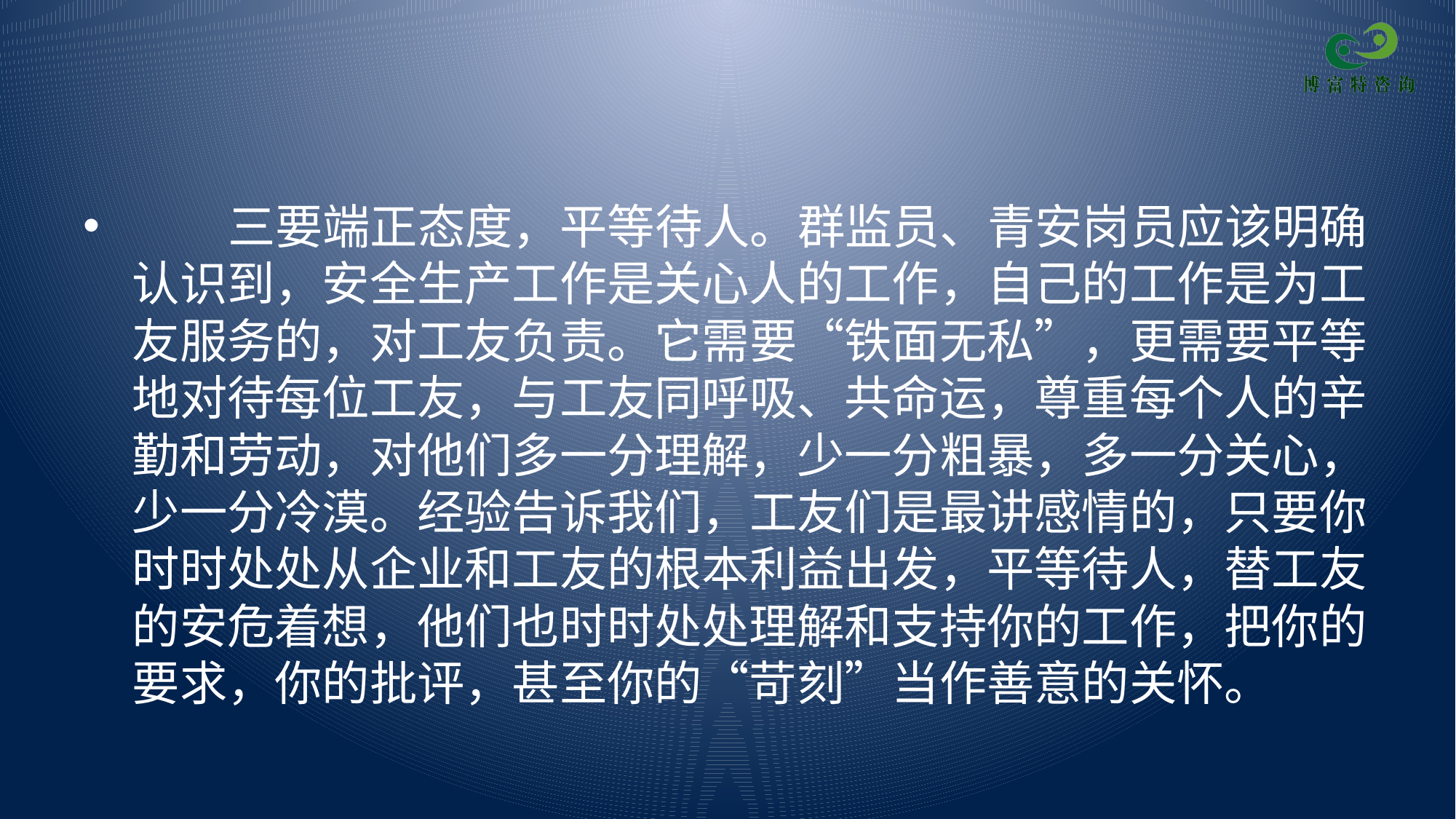

#
        三要端正态度，平等待人。群监员、青安岗员应该明确认识到，安全生产工作是关心人的工作，自己的工作是为工友服务的，对工友负责。它需要“铁面无私”，更需要平等地对待每位工友，与工友同呼吸、共命运，尊重每个人的辛勤和劳动，对他们多一分理解，少一分粗暴，多一分关心，少一分冷漠。经验告诉我们，工友们是最讲感情的，只要你时时处处从企业和工友的根本利益出发，平等待人，替工友的安危着想，他们也时时处处理解和支持你的工作，把你的要求，你的批评，甚至你的“苛刻”当作善意的关怀。